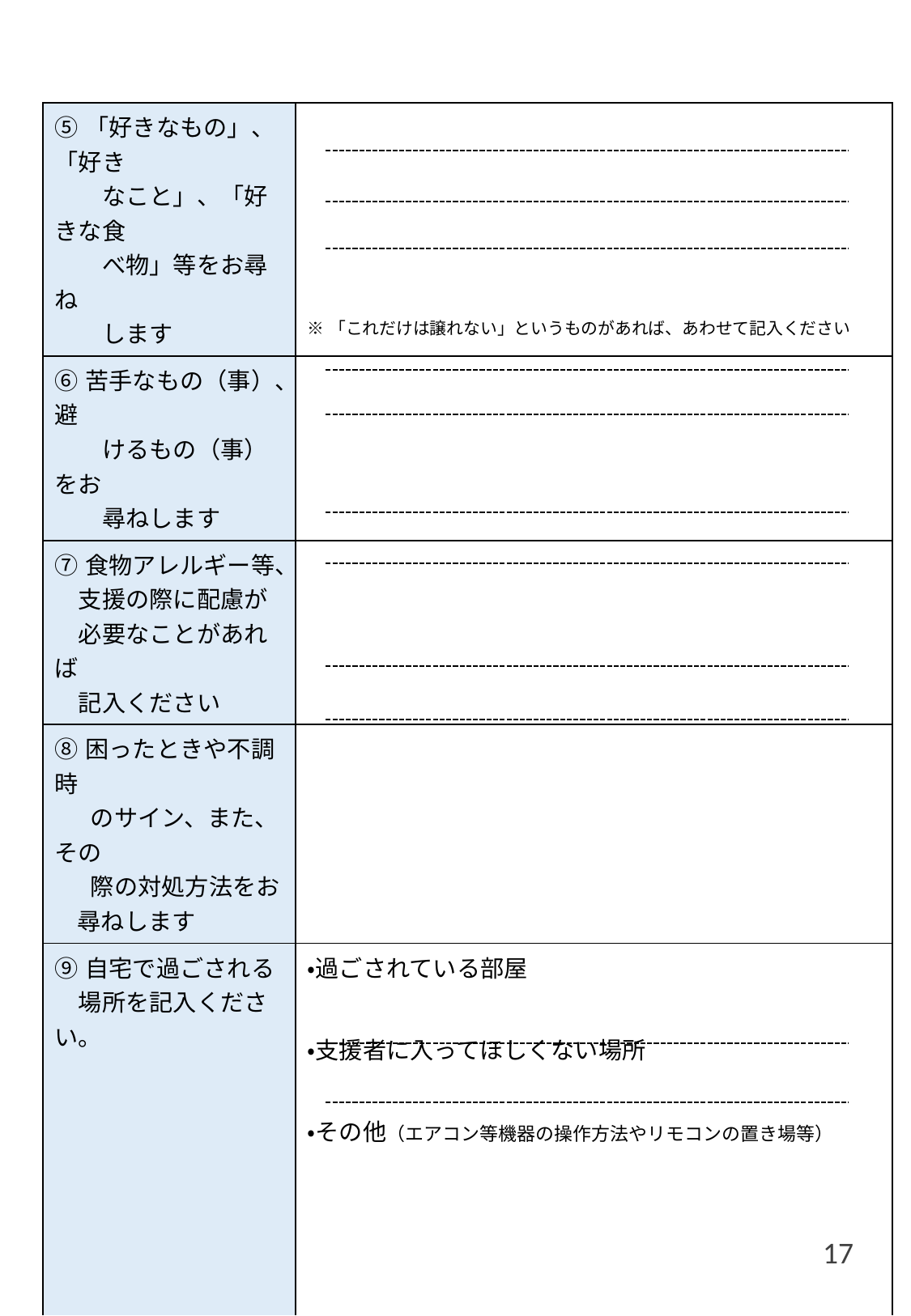

#
| ⑤「好きなもの」、「好き 　　なこと」、「好きな食 　　べ物」等をお尋ね 　　します | ※「これだけは譲れない」というものがあれば、あわせて記入ください |
| --- | --- |
| ⑥苦手なもの（事）、避 　　けるもの（事）をお 　　尋ねします |  |
| ⑦食物アレルギー等、 　支援の際に配慮が 　必要なことがあれば 　記入ください |  |
| ⑧困ったときや不調時 　のサイン、また、その 　際の対処方法をお 尋ねします |  |
| ⑨自宅で過ごされる 　場所を記入ください。 | ・過ごされている部屋 ・支援者に入ってほしくない場所 ・その他（エアコン等機器の操作方法やリモコンの置き場等） |
17